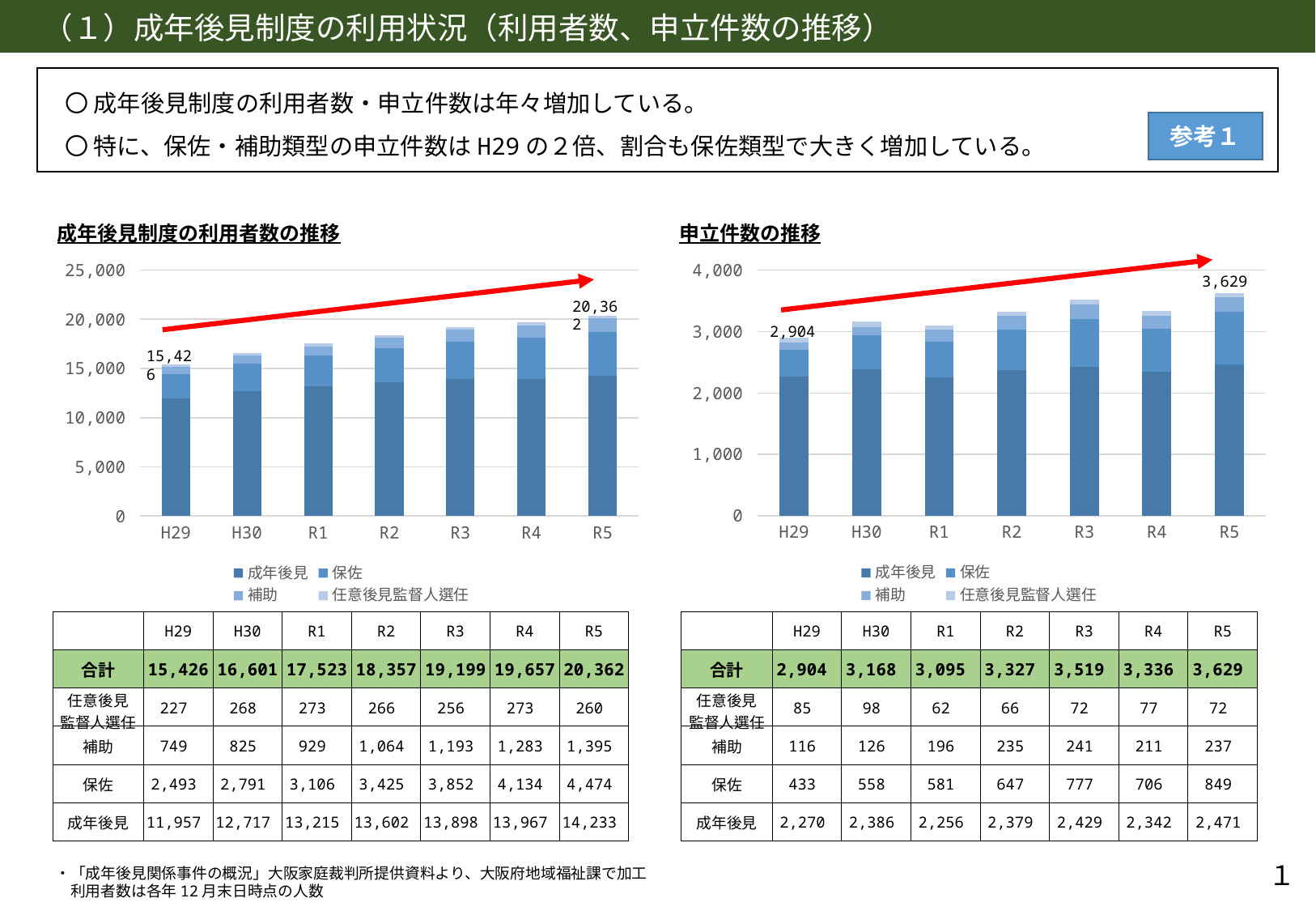

# （１）成年後見制度の利用状況（利用者数、申立件数の推移）

〇 成年後見制度の利用者数・申立件数は年々増加している。
〇 特に、保佐・補助類型の申立件数はH29の２倍、割合も保佐類型で大きく増加している。
参考１
申立件数の推移
成年後見制度の利用者数の推移

### Chart

| Category | 成年後見 | 保佐 | 補助 | 任意後見監督人選任 |
|---|---|---|---|---|
| H29 | 11957.0 | 2493.0 | 749.0 | 227.0 |
| H30 | 12717.0 | 2791.0 | 825.0 | 268.0 |
| R1 | 13215.0 | 3106.0 | 929.0 | 273.0 |
| R2 | 13602.0 | 3425.0 | 1064.0 | 266.0 |
| R3 | 13898.0 | 3852.0 | 1193.0 | 256.0 |
| R4 | 13967.0 | 4134.0 | 1283.0 | 273.0 |
| R5 | 14233.0 | 4474.0 | 1395.0 | 260.0 |

### Chart

| Category | 成年後見 | 保佐 | 補助 | 任意後見監督人選任 |
|---|---|---|---|---|
| H29 | 2270.0 | 433.0 | 116.0 | 85.0 |
| H30 | 2386.0 | 558.0 | 126.0 | 98.0 |
| R1 | 2256.0 | 581.0 | 196.0 | 62.0 |
| R2 | 2379.0 | 647.0 | 235.0 | 66.0 |
| R3 | 2429.0 | 777.0 | 241.0 | 72.0 |
| R4 | 2342.0 | 706.0 | 211.0 | 77.0 |
| R5 | 2471.0 | 849.0 | 237.0 | 72.0 |
3,629
20,362
2,904
15,426

|  | H29 | H30 | R1 | R2 | R3 | R4 | R5 |
| --- | --- | --- | --- | --- | --- | --- | --- |
| 合計 | 15,426 | 16,601 | 17,523 | 18,357 | 19,199 | 19,657 | 20,362 |
| 任意後見 監督人選任 | 227 | 268 | 273 | 266 | 256 | 273 | 260 |
| 補助 | 749 | 825 | 929 | 1,064 | 1,193 | 1,283 | 1,395 |
| 保佐 | 2,493 | 2,791 | 3,106 | 3,425 | 3,852 | 4,134 | 4,474 |
| 成年後見 | 11,957 | 12,717 | 13,215 | 13,602 | 13,898 | 13,967 | 14,233 |
|  | H29 | H30 | R1 | R2 | R3 | R4 | R5 |
| --- | --- | --- | --- | --- | --- | --- | --- |
| 合計 | 2,904 | 3,168 | 3,095 | 3,327 | 3,519 | 3,336 | 3,629 |
| 任意後見 監督人選任 | 85 | 98 | 62 | 66 | 72 | 77 | 72 |
| 補助 | 116 | 126 | 196 | 235 | 241 | 211 | 237 |
| 保佐 | 433 | 558 | 581 | 647 | 777 | 706 | 849 |
| 成年後見 | 2,270 | 2,386 | 2,256 | 2,379 | 2,429 | 2,342 | 2,471 |
１

・「成年後見関係事件の概況」大阪家庭裁判所提供資料より、大阪府地域福祉課で加工
　利用者数は各年12月末日時点の人数